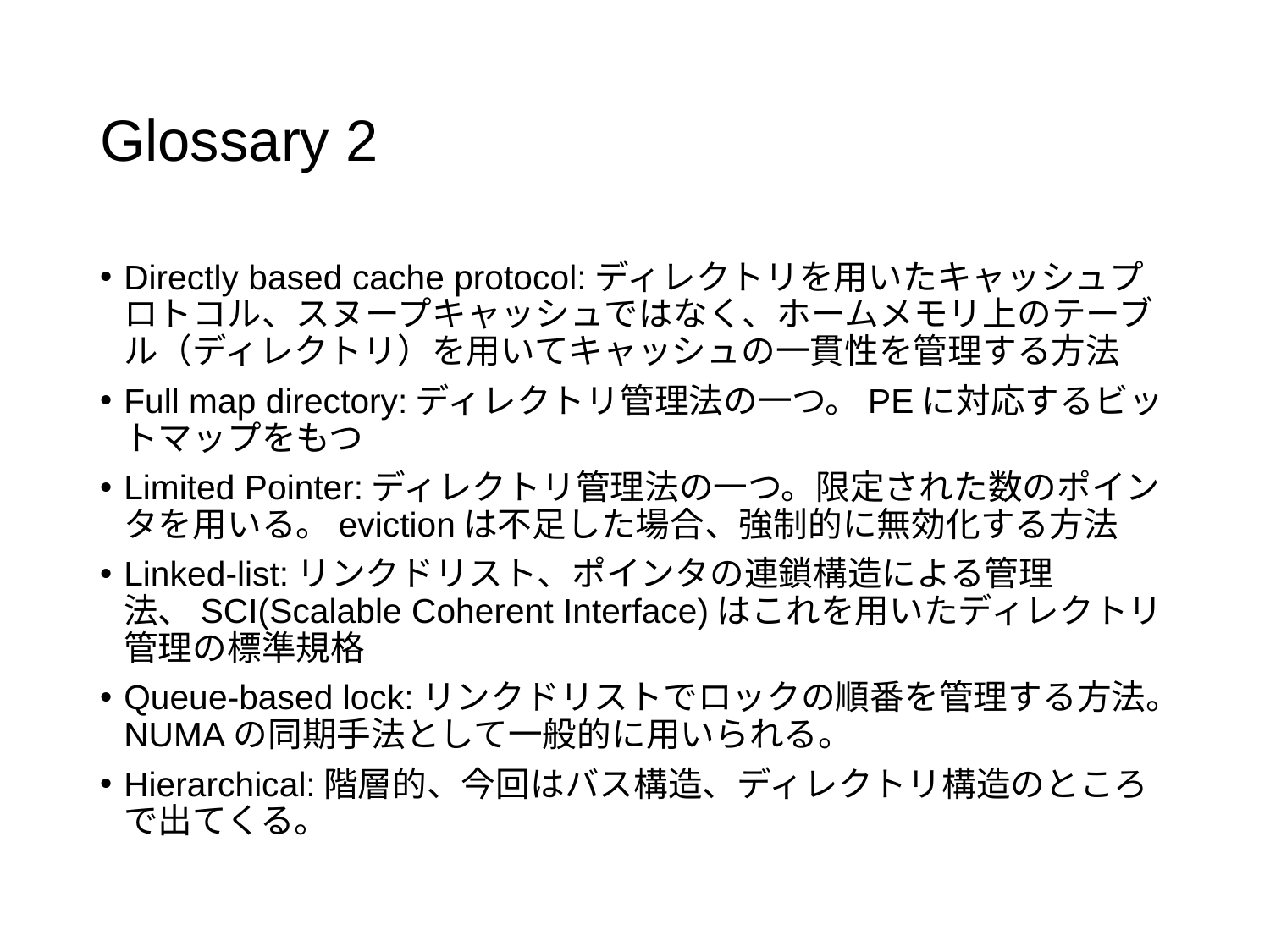

# Glossary 2
Directly based cache protocol:ディレクトリを用いたキャッシュプロトコル、スヌープキャッシュではなく、ホームメモリ上のテーブル（ディレクトリ）を用いてキャッシュの一貫性を管理する方法
Full map directory:ディレクトリ管理法の一つ。PEに対応するビットマップをもつ
Limited Pointer:ディレクトリ管理法の一つ。限定された数のポインタを用いる。evictionは不足した場合、強制的に無効化する方法
Linked-list:リンクドリスト、ポインタの連鎖構造による管理法、SCI(Scalable Coherent Interface)はこれを用いたディレクトリ管理の標準規格
Queue-based lock:リンクドリストでロックの順番を管理する方法。NUMAの同期手法として一般的に用いられる。
Hierarchical:階層的、今回はバス構造、ディレクトリ構造のところで出てくる。